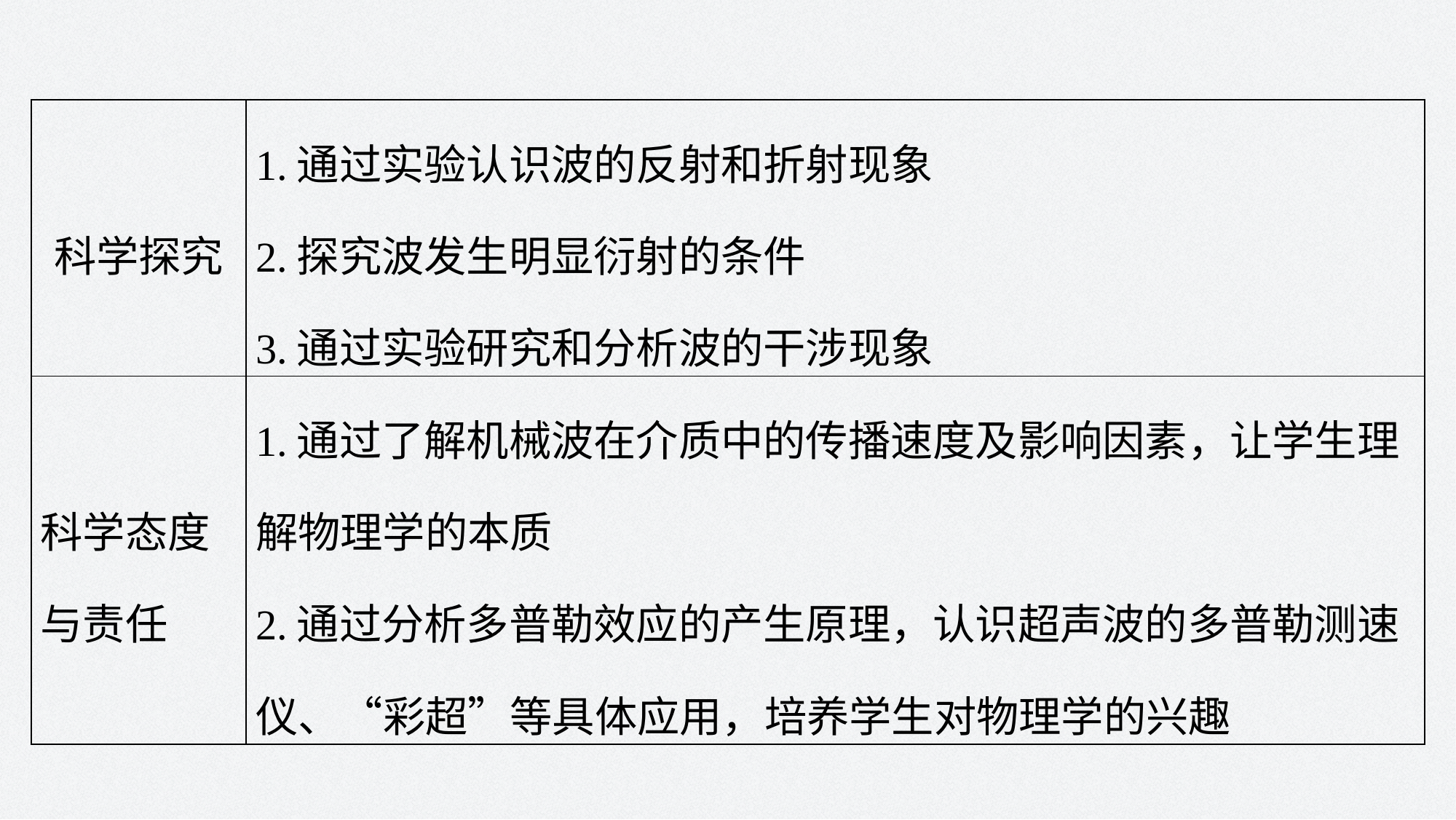

| 科学探究 | 1.通过实验认识波的反射和折射现象 2.探究波发生明显衍射的条件 3.通过实验研究和分析波的干涉现象 |
| --- | --- |
| 科学态度与责任 | 1.通过了解机械波在介质中的传播速度及影响因素，让学生理解物理学的本质 2.通过分析多普勒效应的产生原理，认识超声波的多普勒测速仪、“彩超”等具体应用，培养学生对物理学的兴趣 |